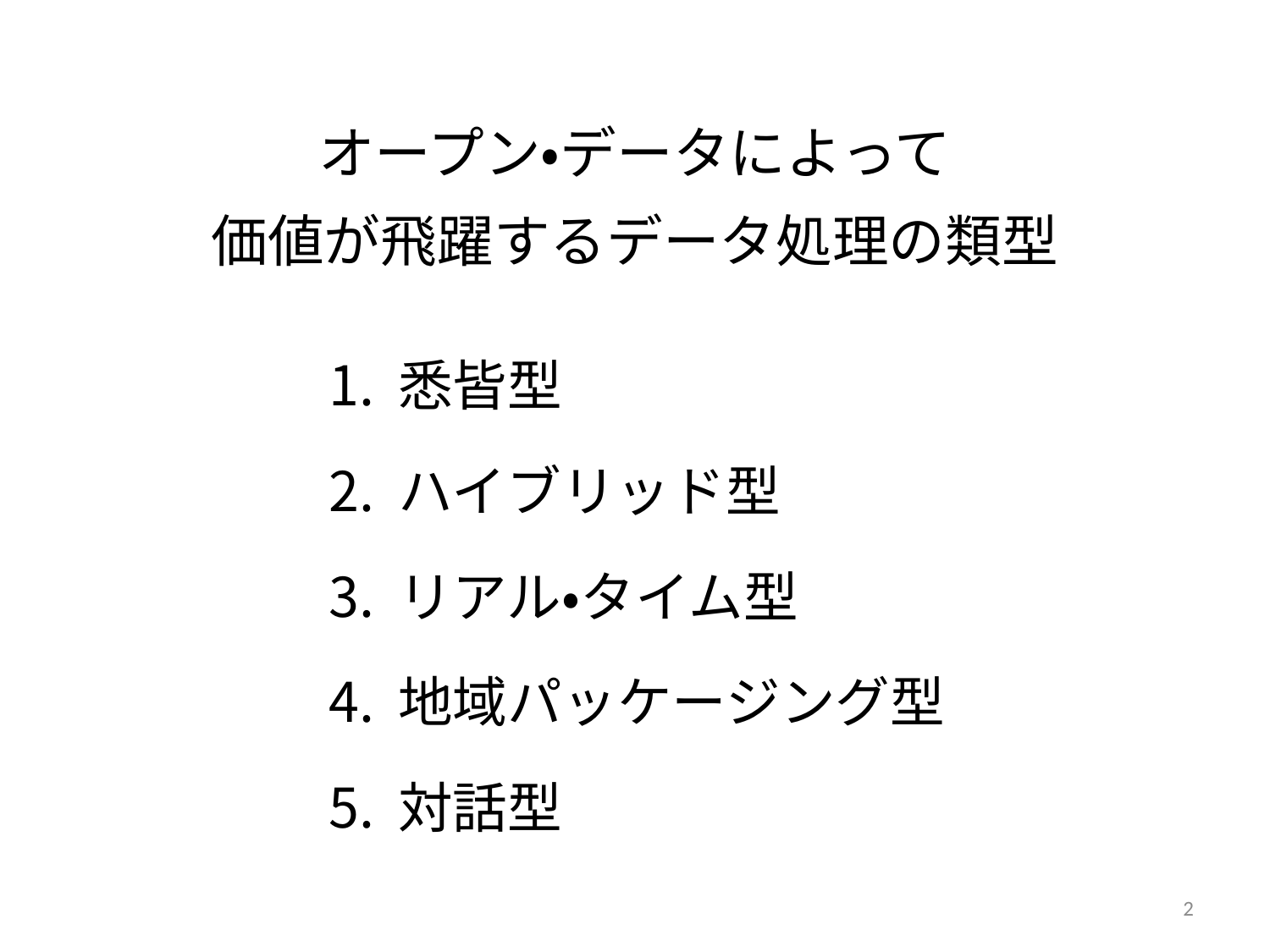

# オープン・データによって 価値が飛躍するデータ処理の類型
悉皆型
ハイブリッド型
リアル・タイム型
地域パッケージング型
対話型
2